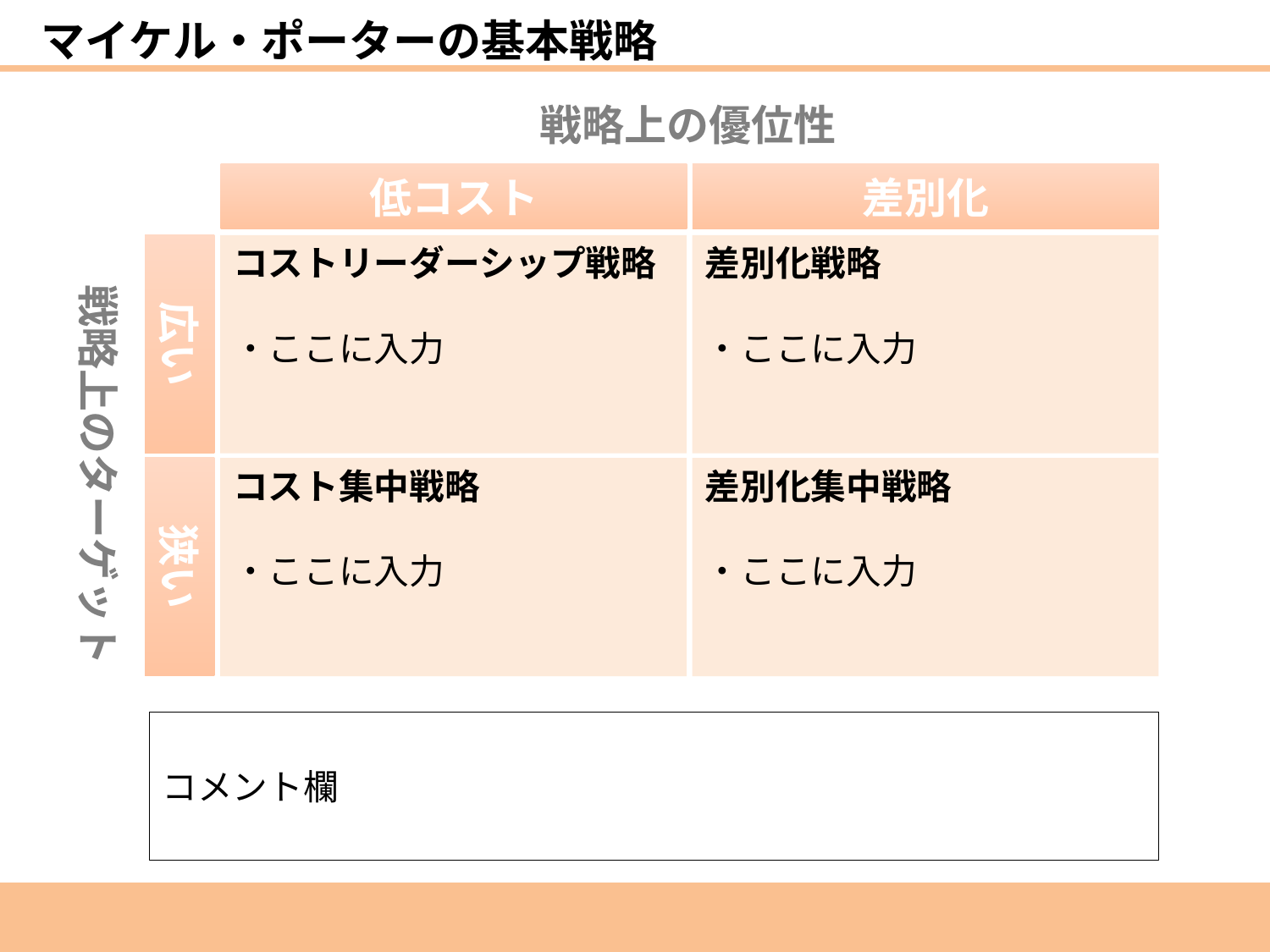

マイケル・ポーターの基本戦略

戦略上の優位性
低コスト
差別化
広い
コストリーダーシップ戦略

・ここに入力
差別化戦略

・ここに入力
戦略上のターゲット
狭い
コスト集中戦略

・ここに入力
差別化集中戦略

・ここに入力
コメント欄